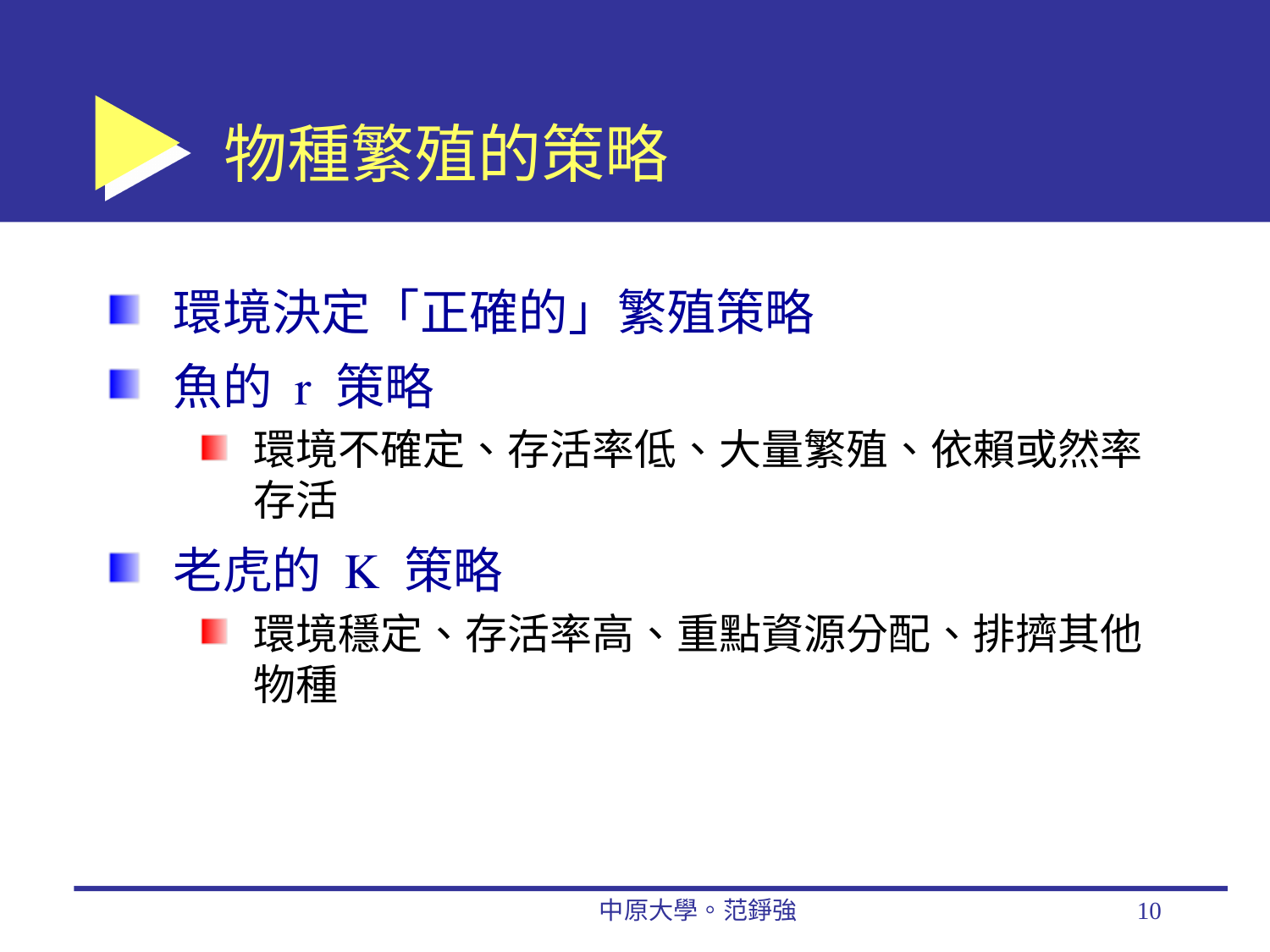

# 物種繁殖的策略
環境決定「正確的」繁殖策略
魚的 r 策略
環境不確定、存活率低、大量繁殖、依賴或然率存活
老虎的 K 策略
環境穩定、存活率高、重點資源分配、排擠其他物種
中原大學。范錚強
10